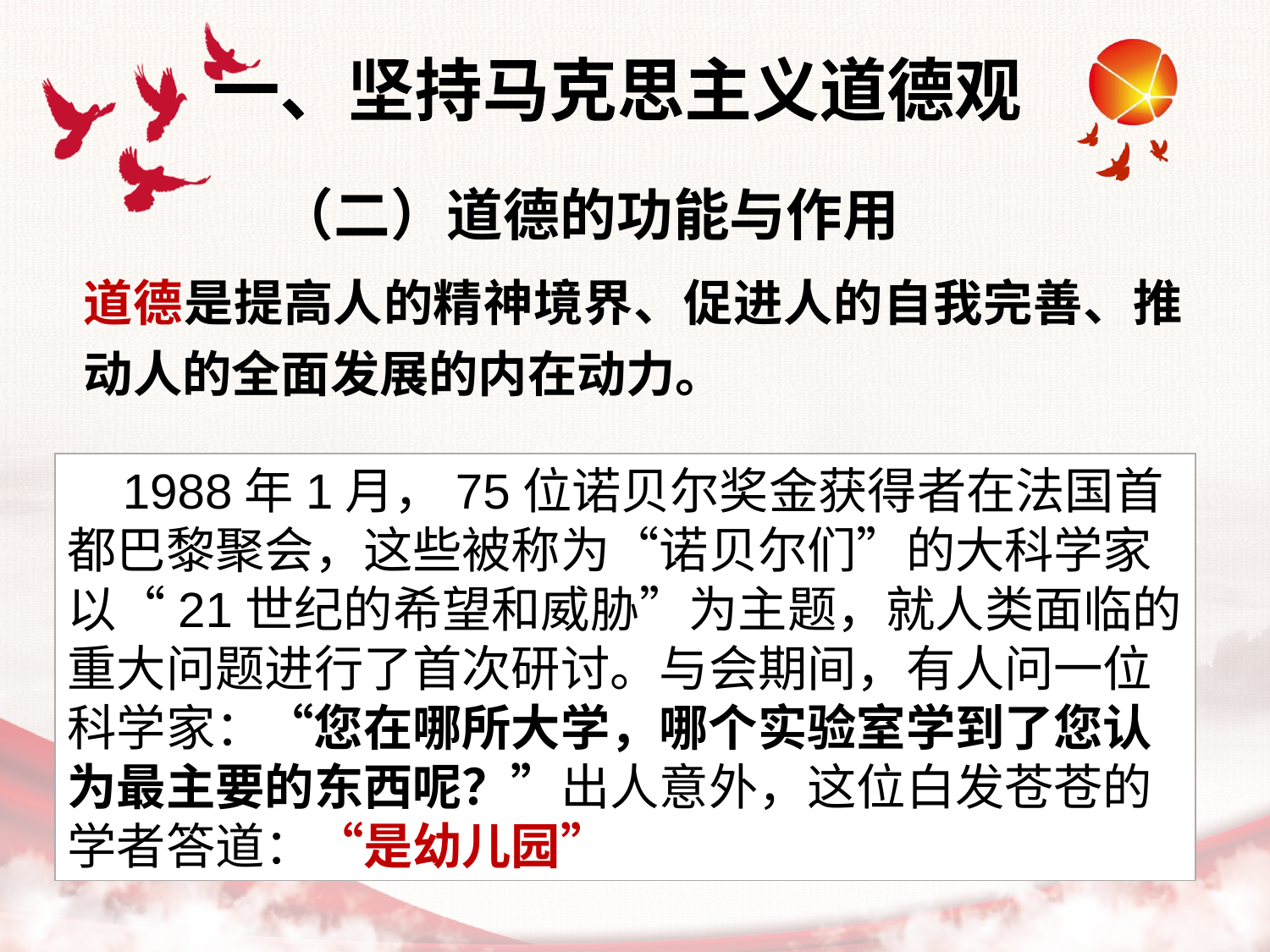

一、坚持马克思主义道德观
（二）道德的功能与作用
道德是提高人的精神境界、促进人的自我完善、推动人的全面发展的内在动力。
    1988年1月，75位诺贝尔奖金获得者在法国首都巴黎聚会，这些被称为“诺贝尔们”的大科学家以“21世纪的希望和威胁”为主题，就人类面临的重大问题进行了首次研讨。与会期间，有人问一位科学家：“您在哪所大学，哪个实验室学到了您认为最主要的东西呢？”出人意外，这位白发苍苍的学者答道：“是幼儿园”